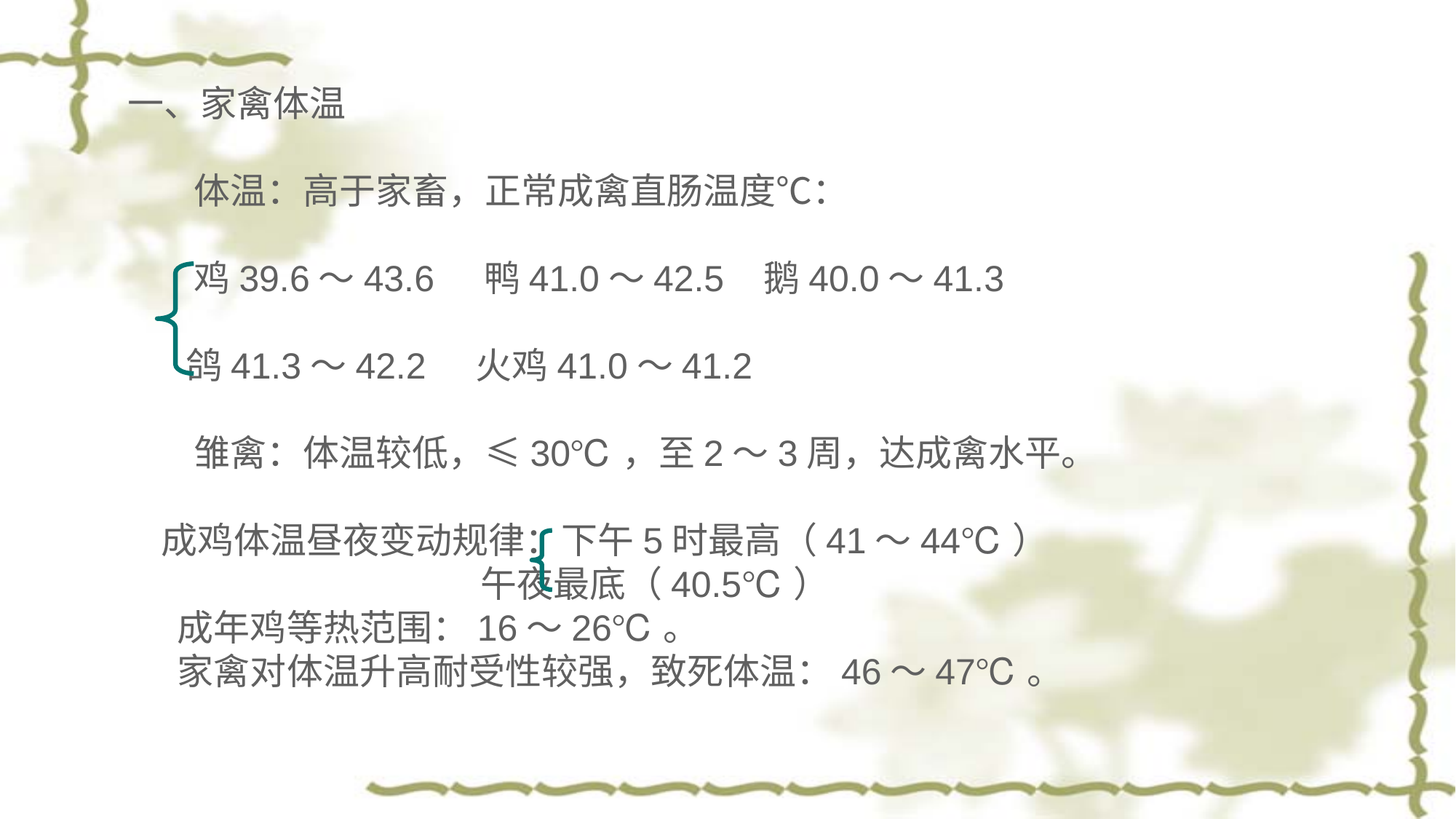

一、家禽体温

       体温：高于家畜，正常成禽直肠温度℃：

       鸡39.6～43.6    鸭41.0～42.5   鹅40.0～41.3

      鸽41.3～42.2    火鸡41.0～41.2

       雏禽：体温较低，≤30℃，至2～3周，达成禽水平。

   成鸡体温昼夜变动规律：下午5时最高（41～44℃）
                                          午夜最底（40.5℃）
     成年鸡等热范围：16～26℃。
     家禽对体温升高耐受性较强，致死体温：46～47℃。